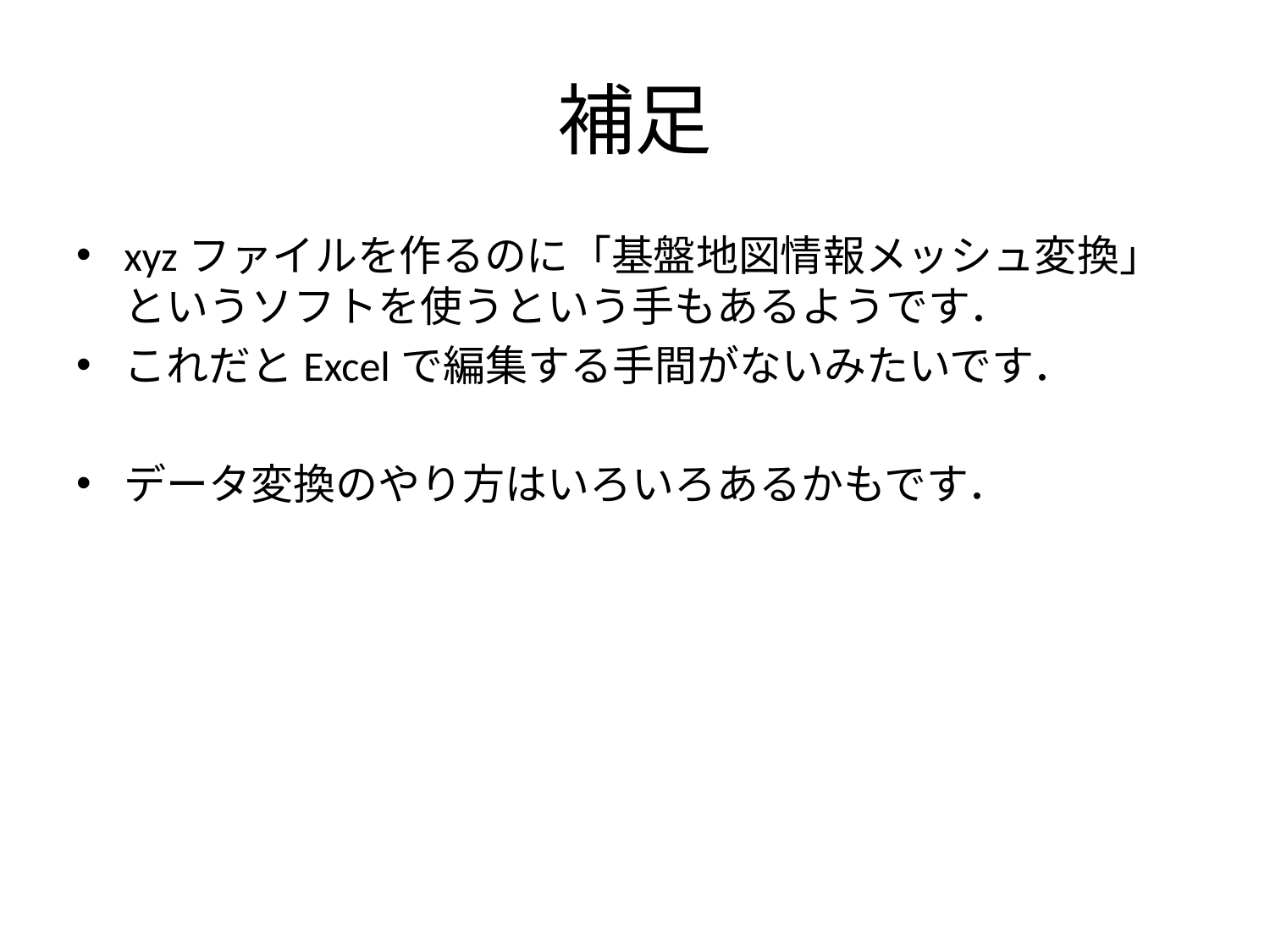

# 補足
xyzファイルを作るのに「基盤地図情報メッシュ変換」というソフトを使うという手もあるようです．
これだとExcelで編集する手間がないみたいです．

データ変換のやり方はいろいろあるかもです．